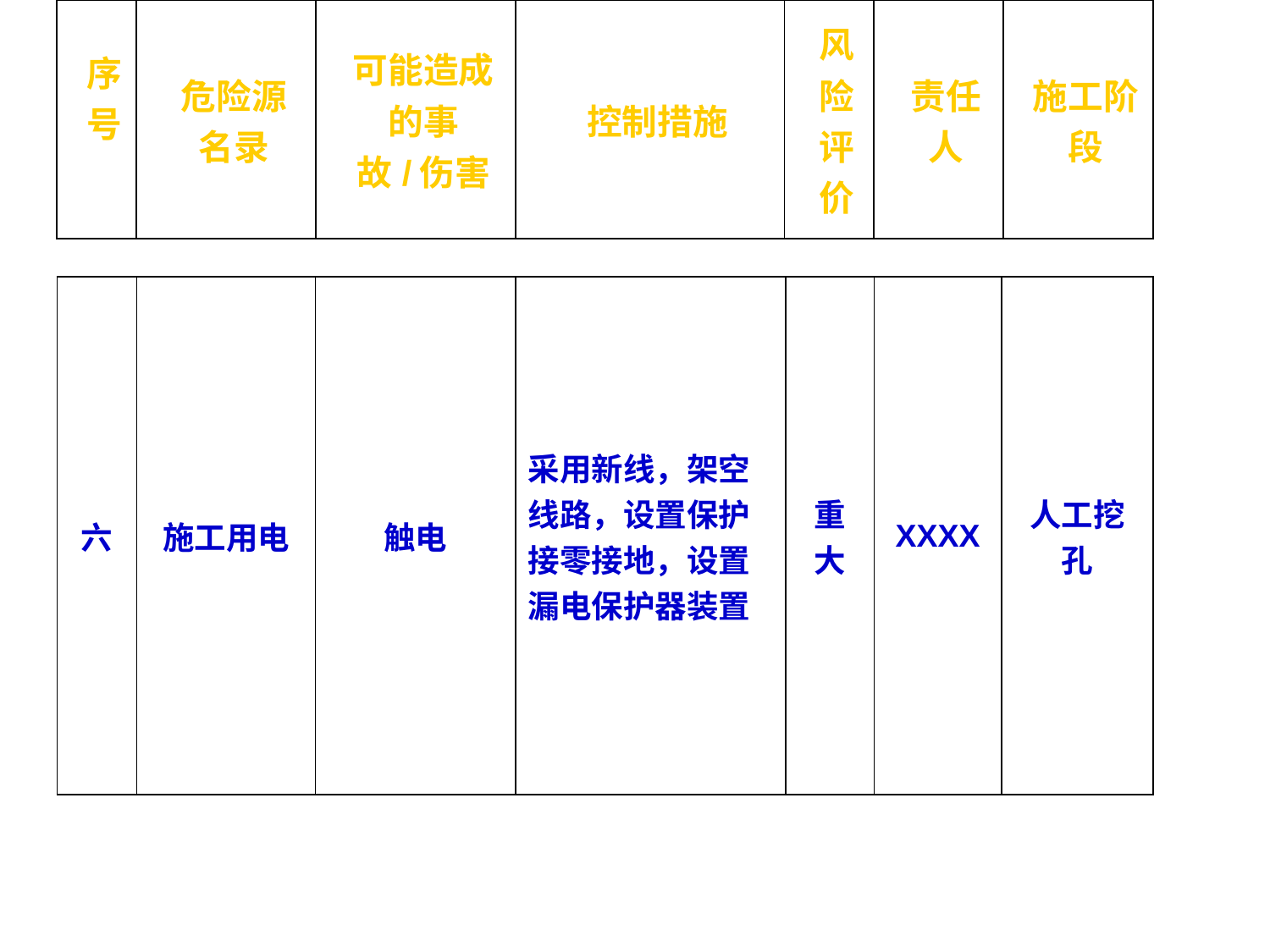

| 序号 | 危险源名录 | 可能造成的事故/伤害 | 控制措施 | 风险评价 | 责任人 | 施工阶段 |
| --- | --- | --- | --- | --- | --- | --- |
| 六 | 施工用电 | 触电 | 采用新线，架空线路，设置保护接零接地，设置漏电保护器装置 | 重大 | XXXX | 人工挖孔 |
| --- | --- | --- | --- | --- | --- | --- |